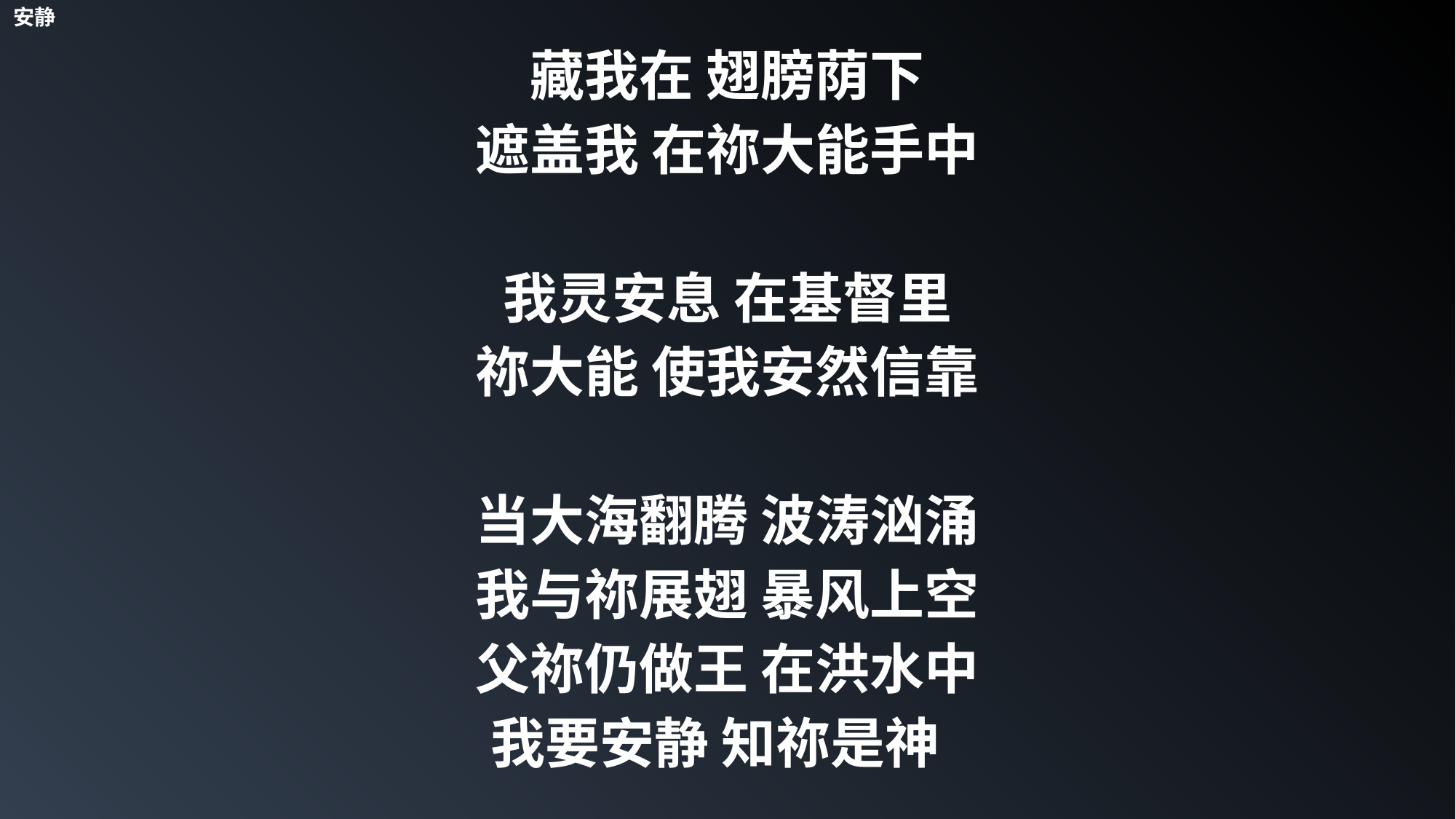

安静
藏我在 翅膀荫下
遮盖我 在祢大能手中

我灵安息 在基督里
祢大能 使我安然信靠

当大海翻腾 波涛汹涌
我与祢展翅 暴风上空
父祢仍做王 在洪水中
我要安静 知祢是神